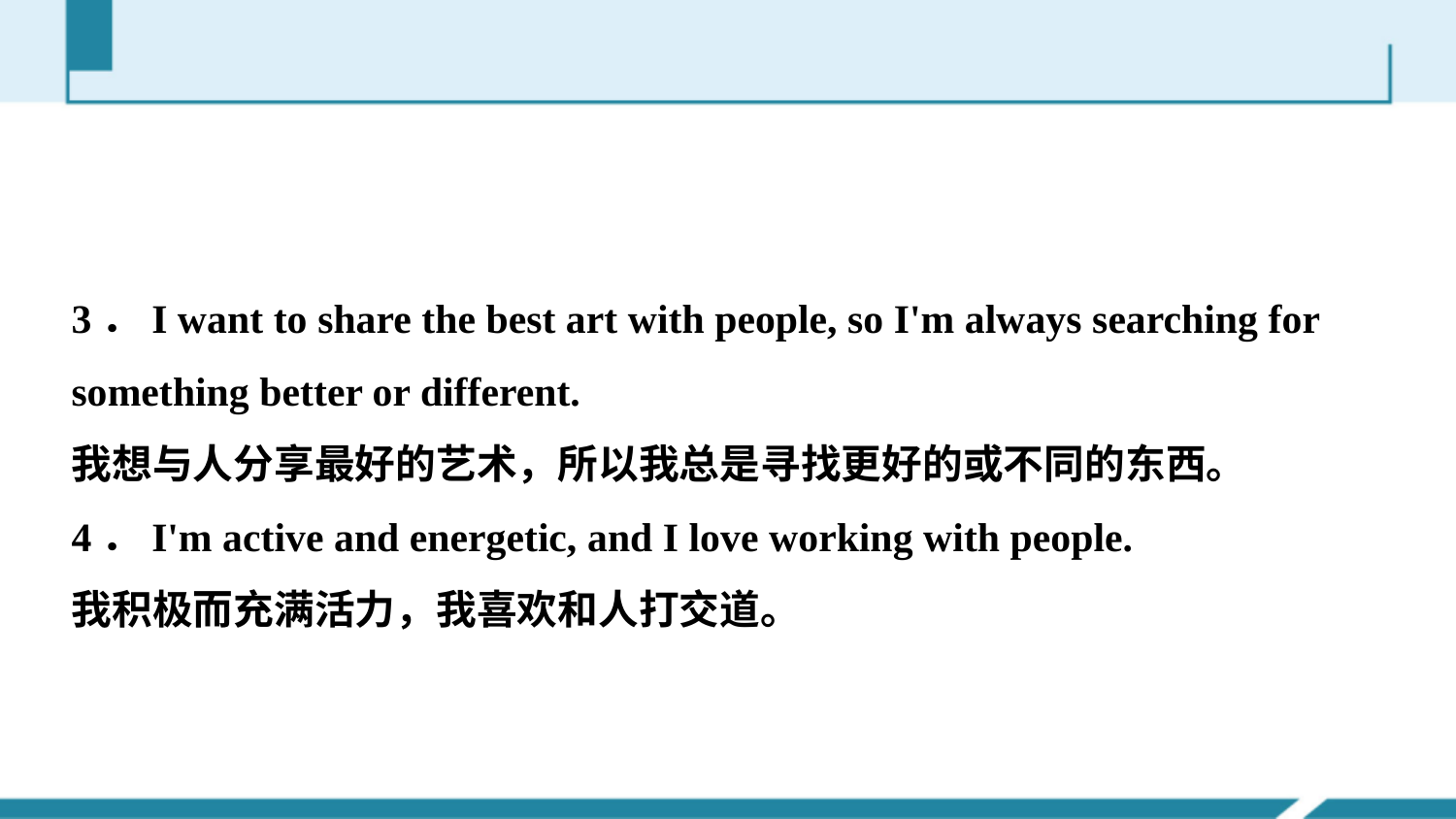

3．I want to share the best art with people, so I'm always searching for something better or different.
我想与人分享最好的艺术，所以我总是寻找更好的或不同的东西。
4．I'm active and energetic, and I love working with people.
我积极而充满活力，我喜欢和人打交道。